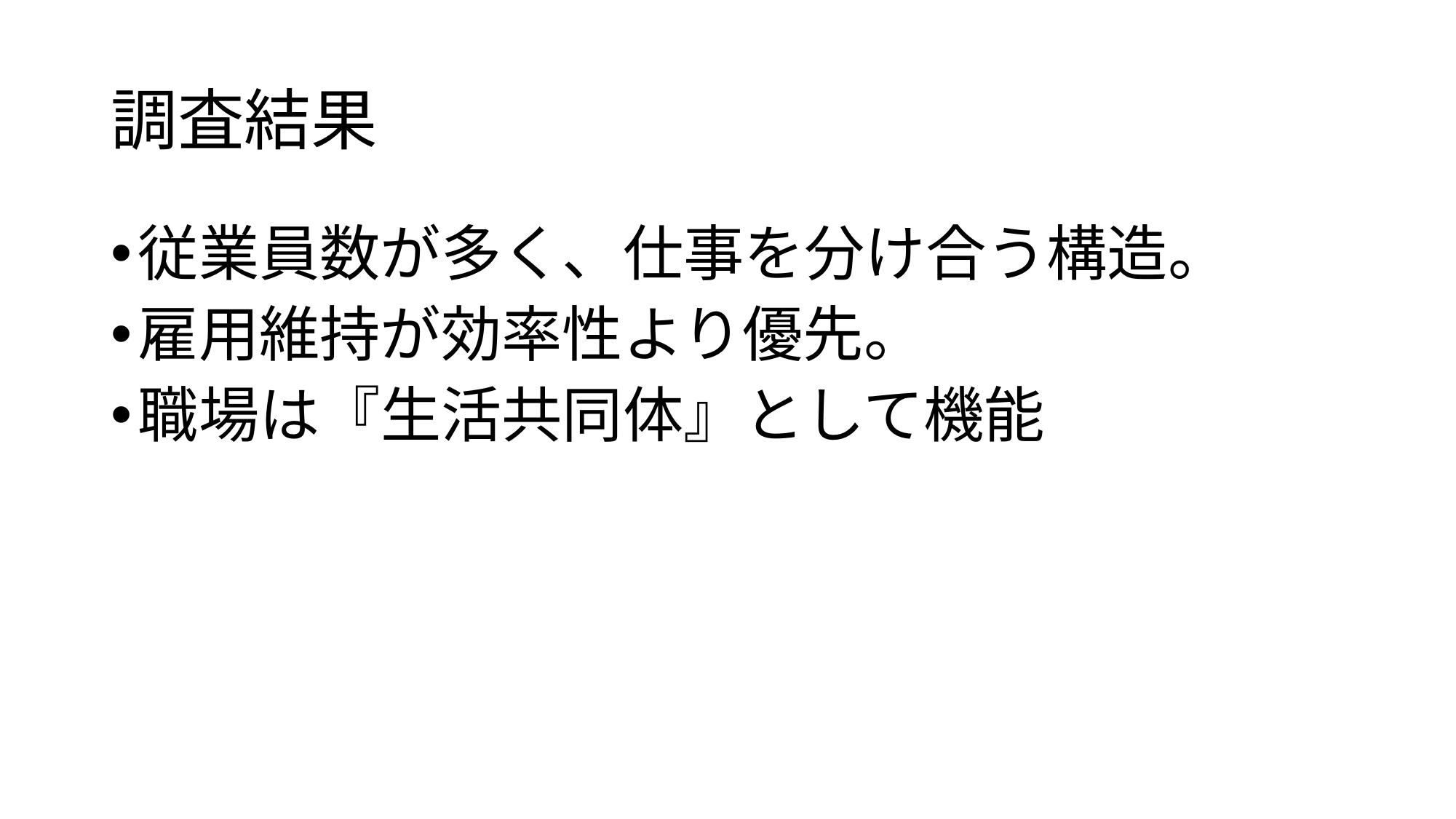

# 調査結果
従業員数が多く、仕事を分け合う構造。
雇用維持が効率性より優先。
職場は『生活共同体』として機能